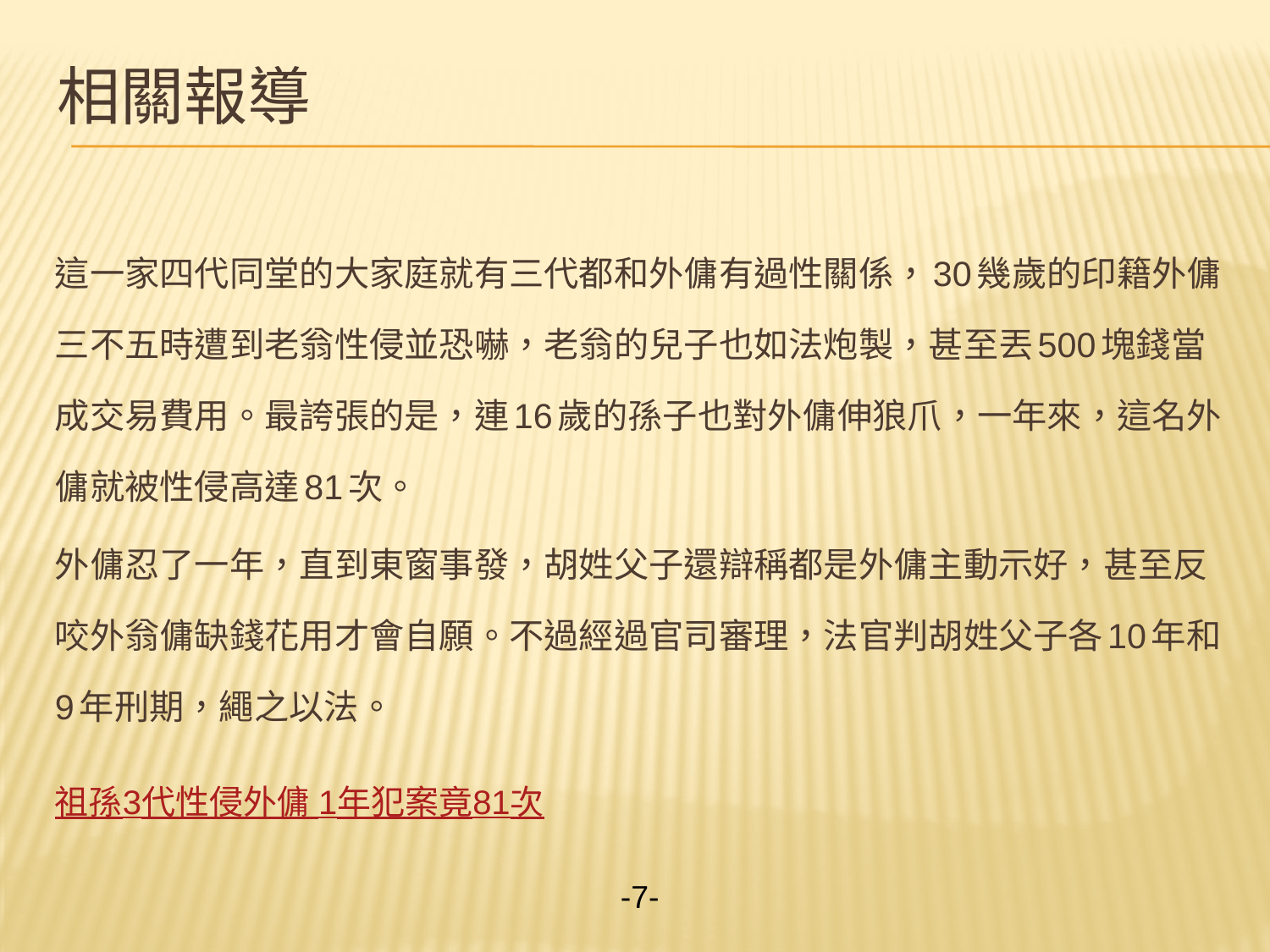

# 相關報導
這一家四代同堂的大家庭就有三代都和外傭有過性關係，30幾歲的印籍外傭三不五時遭到老翁性侵並恐嚇，老翁的兒子也如法炮製，甚至丟500塊錢當成交易費用。最誇張的是，連16歲的孫子也對外傭伸狼爪，一年來，這名外傭就被性侵高達81次。
外傭忍了一年，直到東窗事發，胡姓父子還辯稱都是外傭主動示好，甚至反咬外翁傭缺錢花用才會自願。不過經過官司審理，法官判胡姓父子各10年和9年刑期，繩之以法。

祖孫3代性侵外傭 1年犯案竟81次
-7-